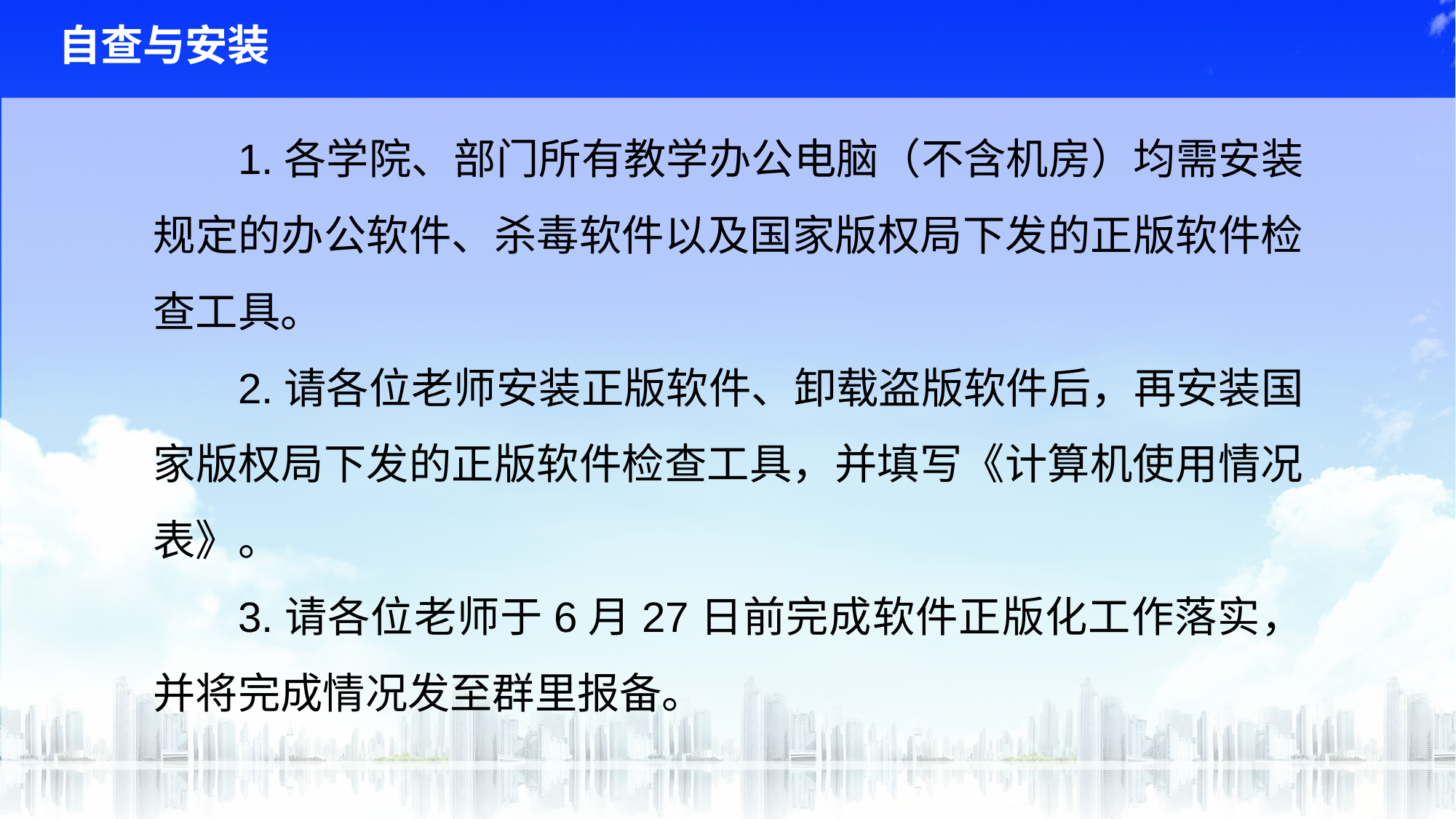

自查与安装

1.各学院、部门所有教学办公电脑（不含机房）均需安装规定的办公软件、杀毒软件以及国家版权局下发的正版软件检查工具。
2.请各位老师安装正版软件、卸载盗版软件后，再安装国家版权局下发的正版软件检查工具，并填写《计算机使用情况表》。
3.请各位老师于6月27日前完成软件正版化工作落实，并将完成情况发至群里报备。